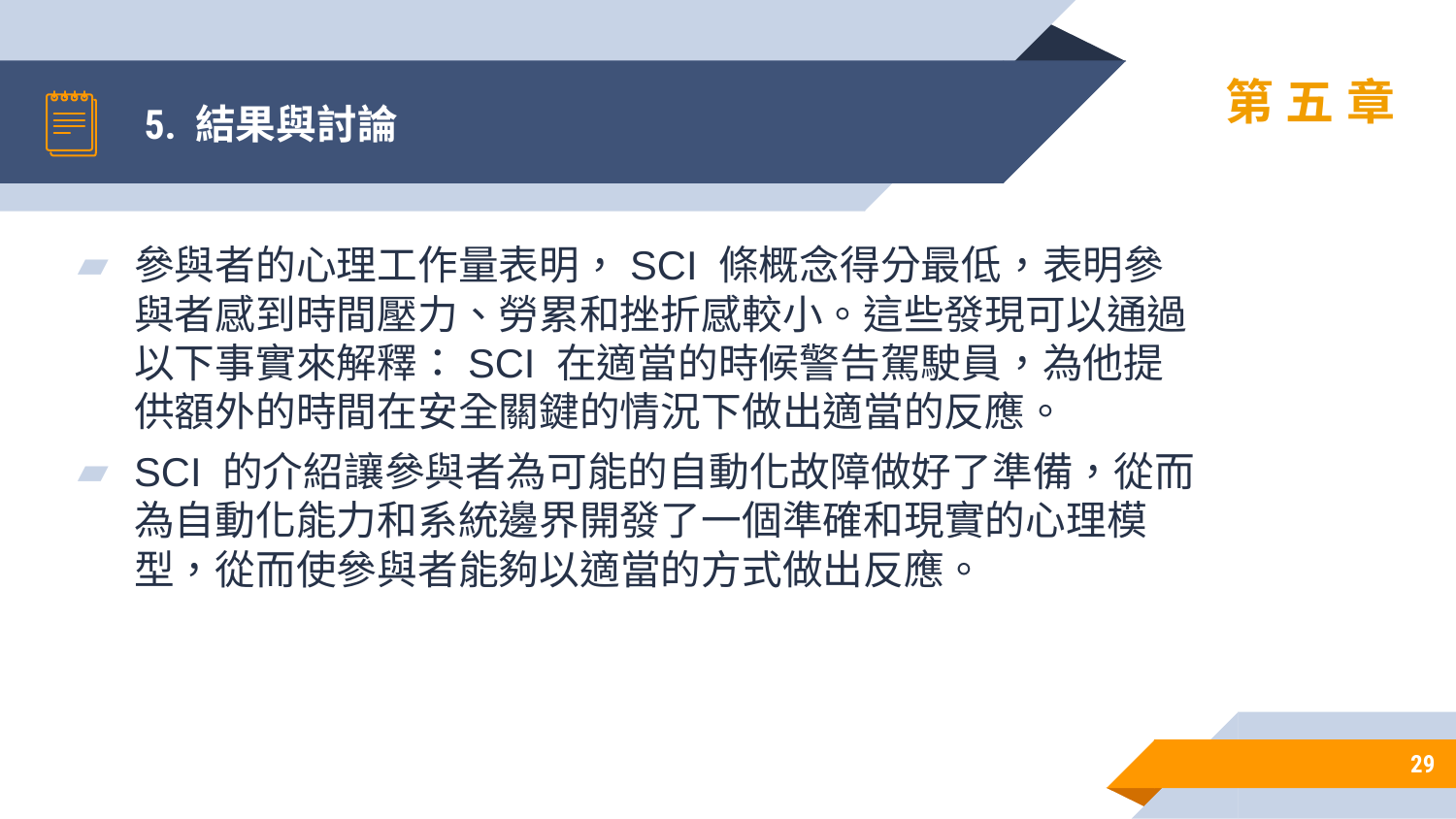

# 5. 結果與討論
第五章

參與者的心理工作量表明，SCI 條概念得分最低，表明參與者感到時間壓力、勞累和挫折感較小。這些發現可以通過以下事實來解釋：SCI 在適當的時候警告駕駛員，為他提供額外的時間在安全關鍵的情況下做出適當的反應。
SCI 的介紹讓參與者為可能的自動化故障做好了準備，從而為自動化能力和系統邊界開發了一個準確和現實的心理模型，從而使參與者能夠以適當的方式做出反應。

29